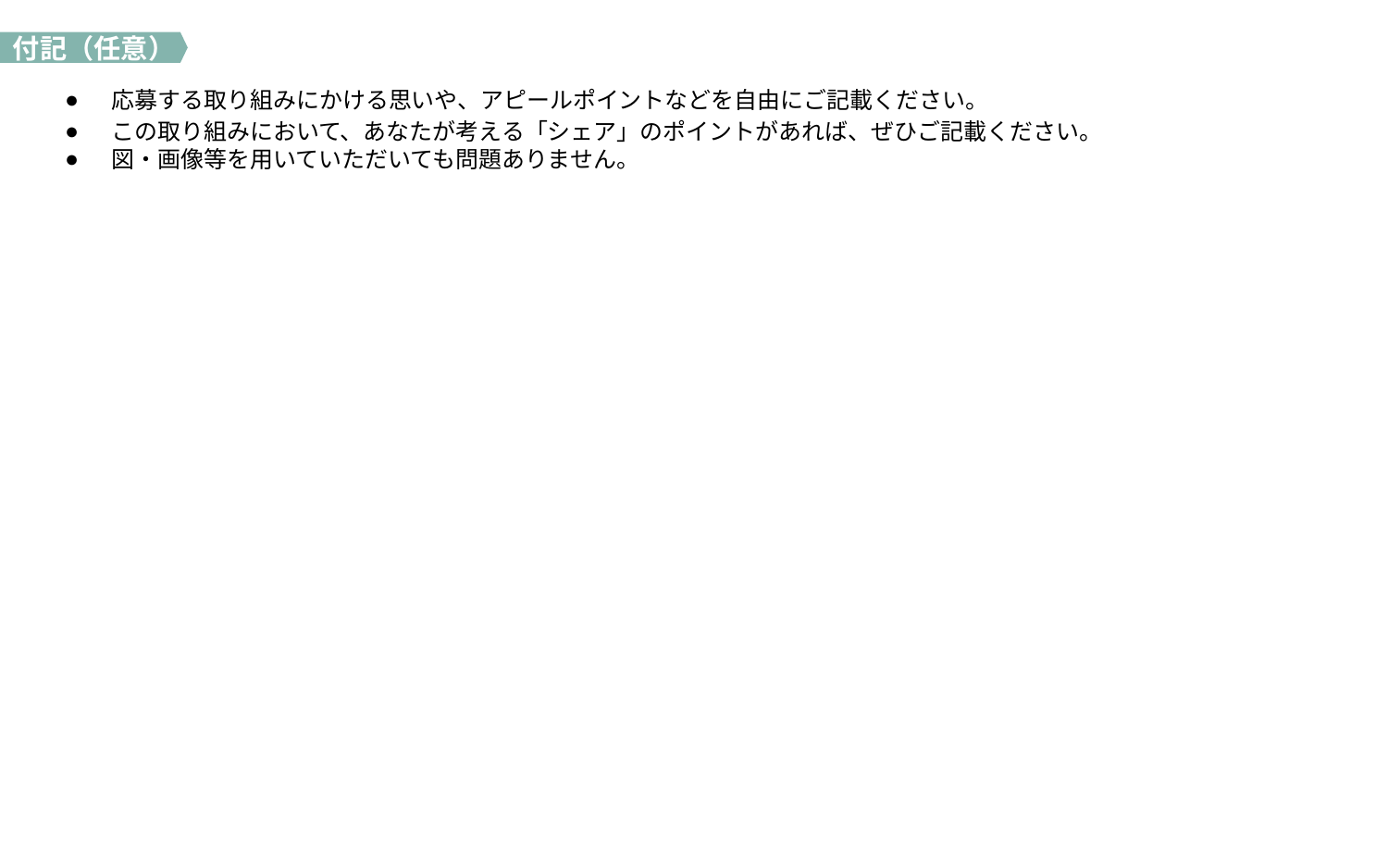

付記（任意）

応募する取り組みにかける思いや、アピールポイントなどを自由にご記載ください。
この取り組みにおいて、あなたが考える「シェア」のポイントがあれば、ぜひご記載ください。
図・画像等を用いていただいても問題ありません。